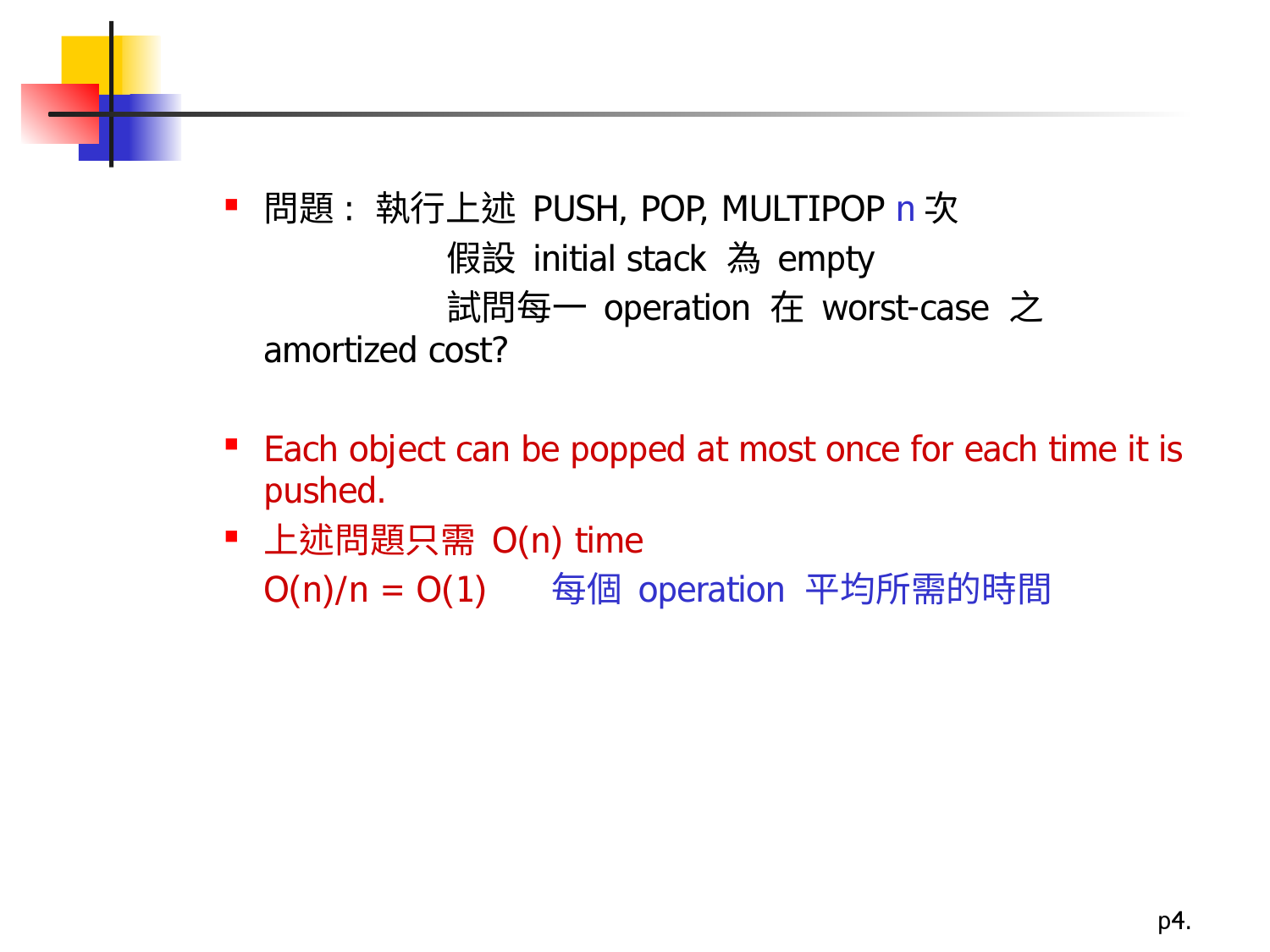

#
問題: 執行上述 PUSH, POP, MULTIPOP n次
		      假設 initial stack 為 empty
		      試問每一 operation 在 worst-case 之 amortized cost?

Each object can be popped at most once for each time it is pushed.
上述問題只需 O(n) time
	O(n)/n = O(1)     每個 operation 平均所需的時間